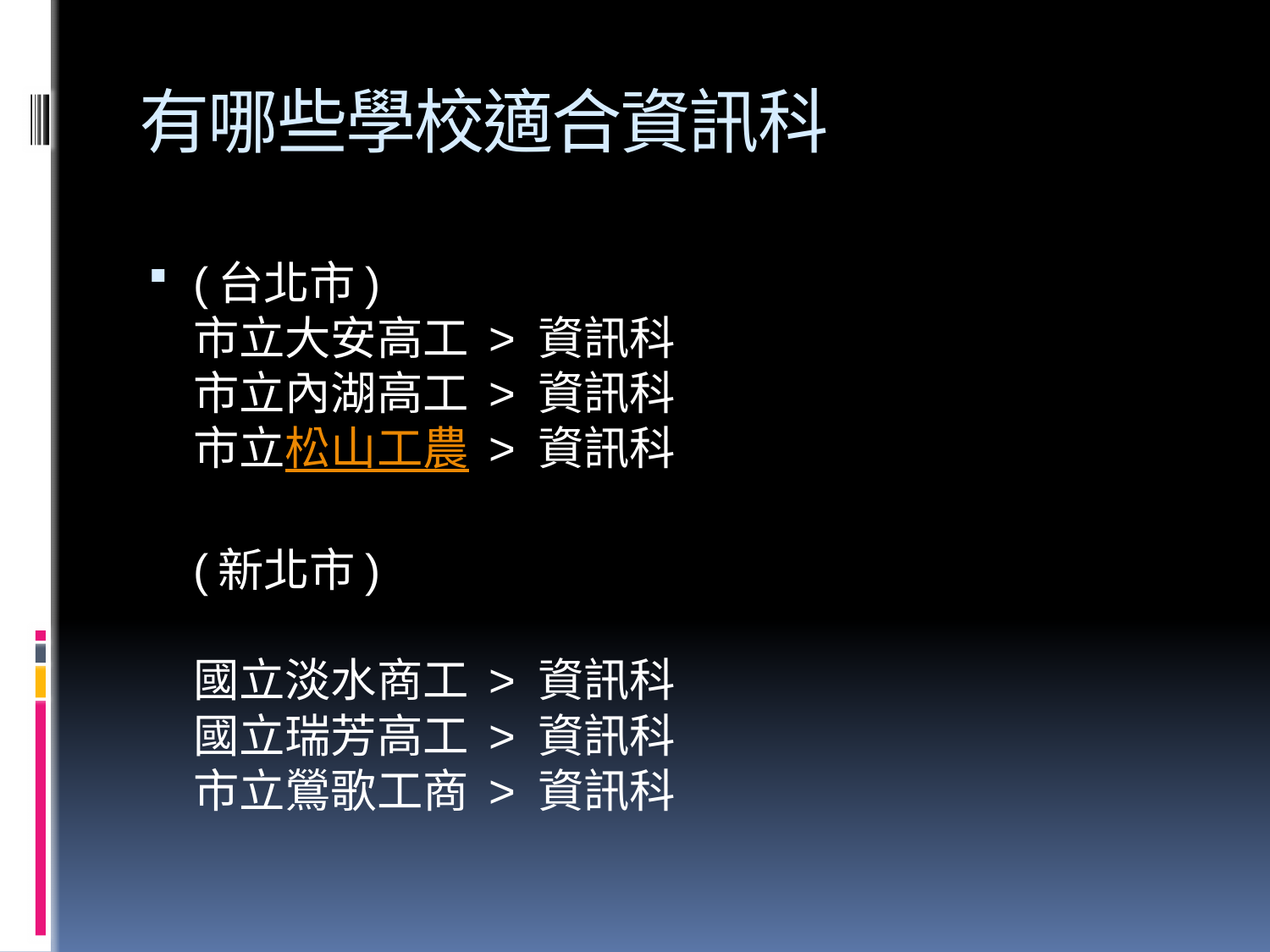

# 有哪些學校適合資訊科
(台北市)
市立大安高工 > 資訊科
市立內湖高工 > 資訊科
市立松山工農 > 資訊科
(新北市) 
國立淡水商工 > 資訊科
國立瑞芳高工 > 資訊科
市立鶯歌工商 > 資訊科